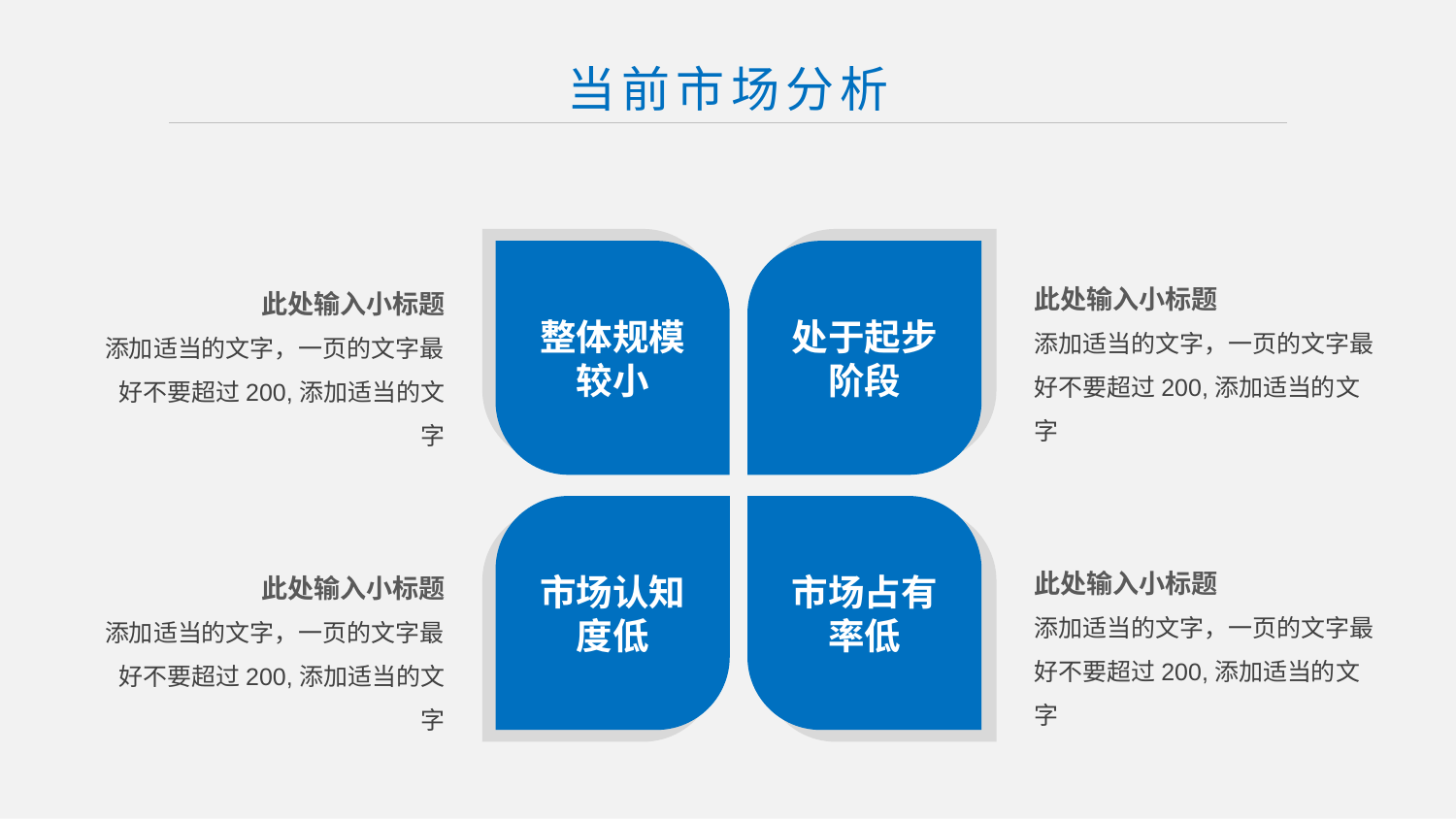

当前市场分析

整体规模较小

处于起步阶段
此处输入小标题
添加适当的文字，一页的文字最好不要超过200,添加适当的文字
此处输入小标题
添加适当的文字，一页的文字最好不要超过200,添加适当的文字
市场认知
度低

市场占有
率低

此处输入小标题
添加适当的文字，一页的文字最好不要超过200,添加适当的文字
此处输入小标题
添加适当的文字，一页的文字最好不要超过200,添加适当的文字